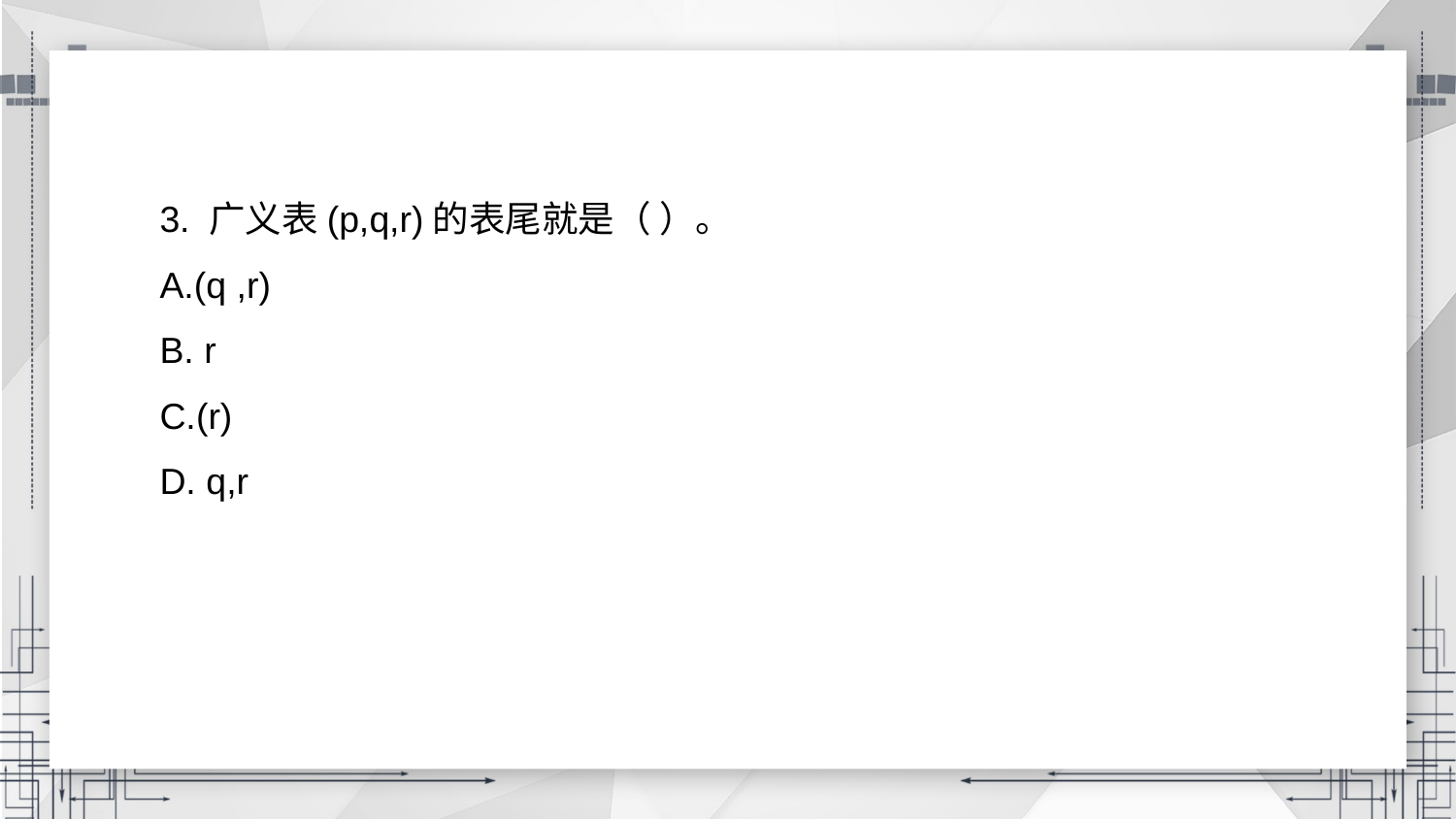

3. 广义表(p,q,r)的表尾就是（ ）。
A.(q ,r)
B. r
C.(r)
D. q,r